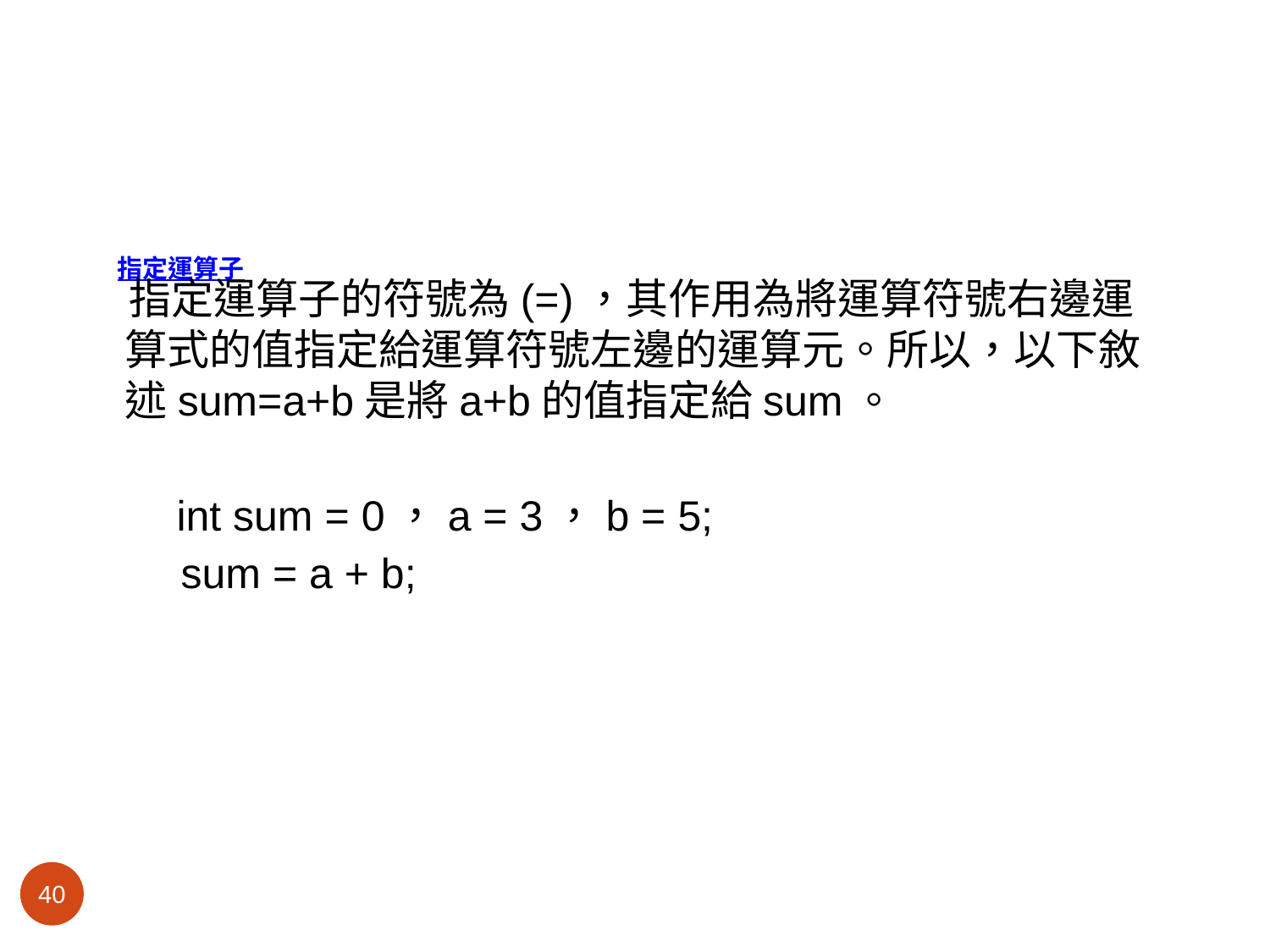

# 指定運算子
　 指定運算子的符號為(=)，其作用為將運算符號右邊運算式的值指定給運算符號左邊的運算元。所以，以下敘述sum=a+b是將a+b的值指定給sum。

   int sum = 0，a = 3，b = 5;
 	sum = a + b;

40